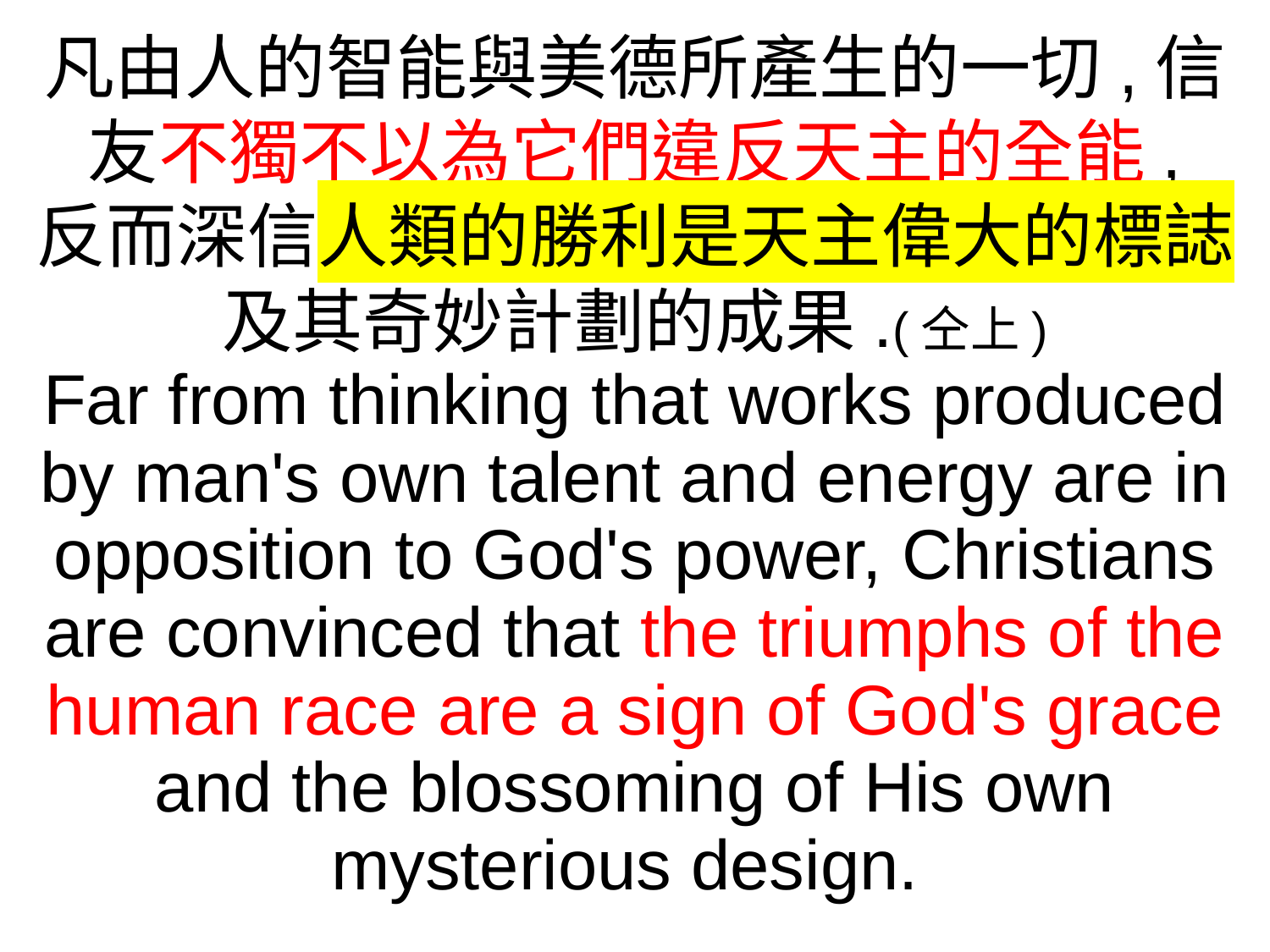

凡由人的智能與美德所產生的一切,信友不獨不以為它們違反天主的全能,
反而深信人類的勝利是天主偉大的標誌及其奇妙計劃的成果.(仝上)
Far from thinking that works produced by man's own talent and energy are in opposition to God's power, Christians are convinced that the triumphs of the human race are a sign of God's grace and the blossoming of His own mysterious design.